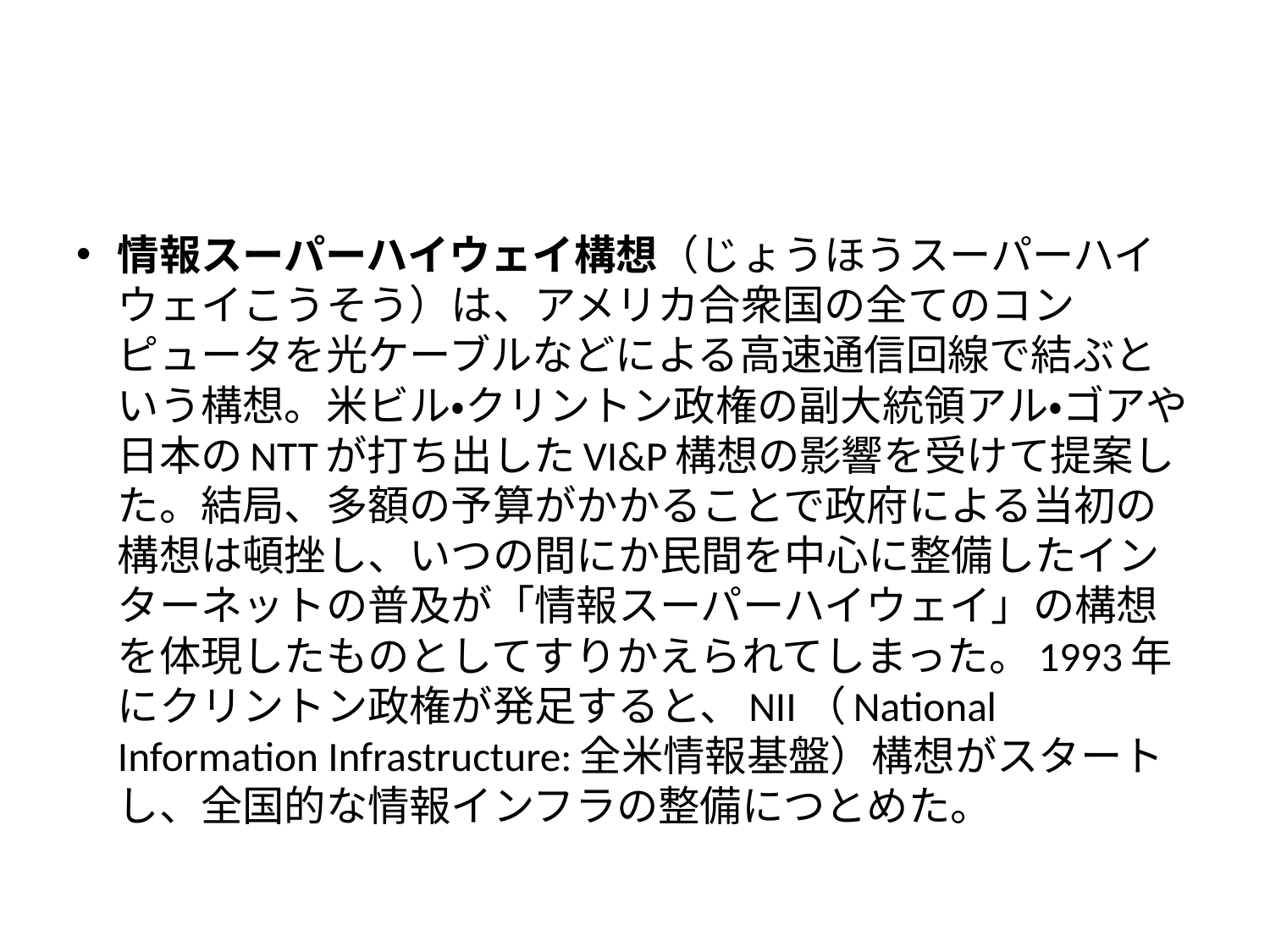

#
情報スーパーハイウェイ構想（じょうほうスーパーハイウェイこうそう）は、アメリカ合衆国の全てのコンピュータを光ケーブルなどによる高速通信回線で結ぶという構想。米ビル・クリントン政権の副大統領アル・ゴアや日本のNTTが打ち出したVI&P構想の影響を受けて提案した。結局、多額の予算がかかることで政府による当初の構想は頓挫し、いつの間にか民間を中心に整備したインターネットの普及が「情報スーパーハイウェイ」の構想を体現したものとしてすりかえられてしまった。1993年にクリントン政権が発足すると、NII（National Information Infrastructure:全米情報基盤）構想がスタートし、全国的な情報インフラの整備につとめた。